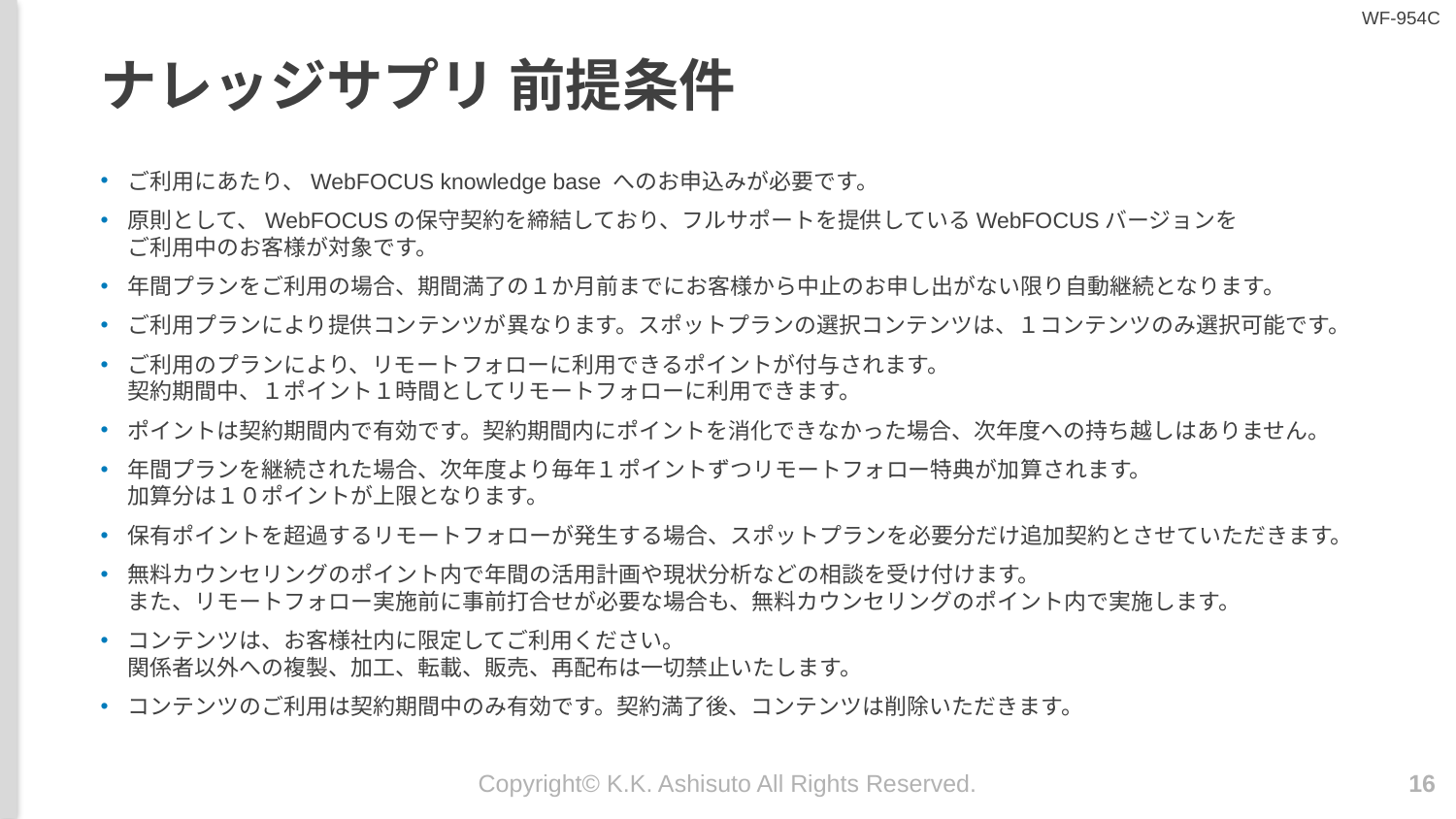

# ナレッジサプリ 前提条件
ご利用にあたり、WebFOCUS knowledge base へのお申込みが必要です。
原則として、WebFOCUSの保守契約を締結しており、フルサポートを提供しているWebFOCUSバージョンを
ご利用中のお客様が対象です。
年間プランをご利用の場合、期間満了の１か月前までにお客様から中止のお申し出がない限り自動継続となります。
ご利用プランにより提供コンテンツが異なります。スポットプランの選択コンテンツは、１コンテンツのみ選択可能です。
ご利用のプランにより、リモートフォローに利用できるポイントが付与されます。
契約期間中、１ポイント１時間としてリモートフォローに利用できます。
ポイントは契約期間内で有効です。契約期間内にポイントを消化できなかった場合、次年度への持ち越しはありません。
年間プランを継続された場合、次年度より毎年１ポイントずつリモートフォロー特典が加算されます。
加算分は１０ポイントが上限となります。
保有ポイントを超過するリモートフォローが発生する場合、スポットプランを必要分だけ追加契約とさせていただきます。
無料カウンセリングのポイント内で年間の活用計画や現状分析などの相談を受け付けます。
また、リモートフォロー実施前に事前打合せが必要な場合も、無料カウンセリングのポイント内で実施します。
コンテンツは、お客様社内に限定してご利用ください。
関係者以外への複製、加工、転載、販売、再配布は一切禁止いたします。
コンテンツのご利用は契約期間中のみ有効です。契約満了後、コンテンツは削除いただきます。
Copyright© K.K. Ashisuto All Rights Reserved.
16